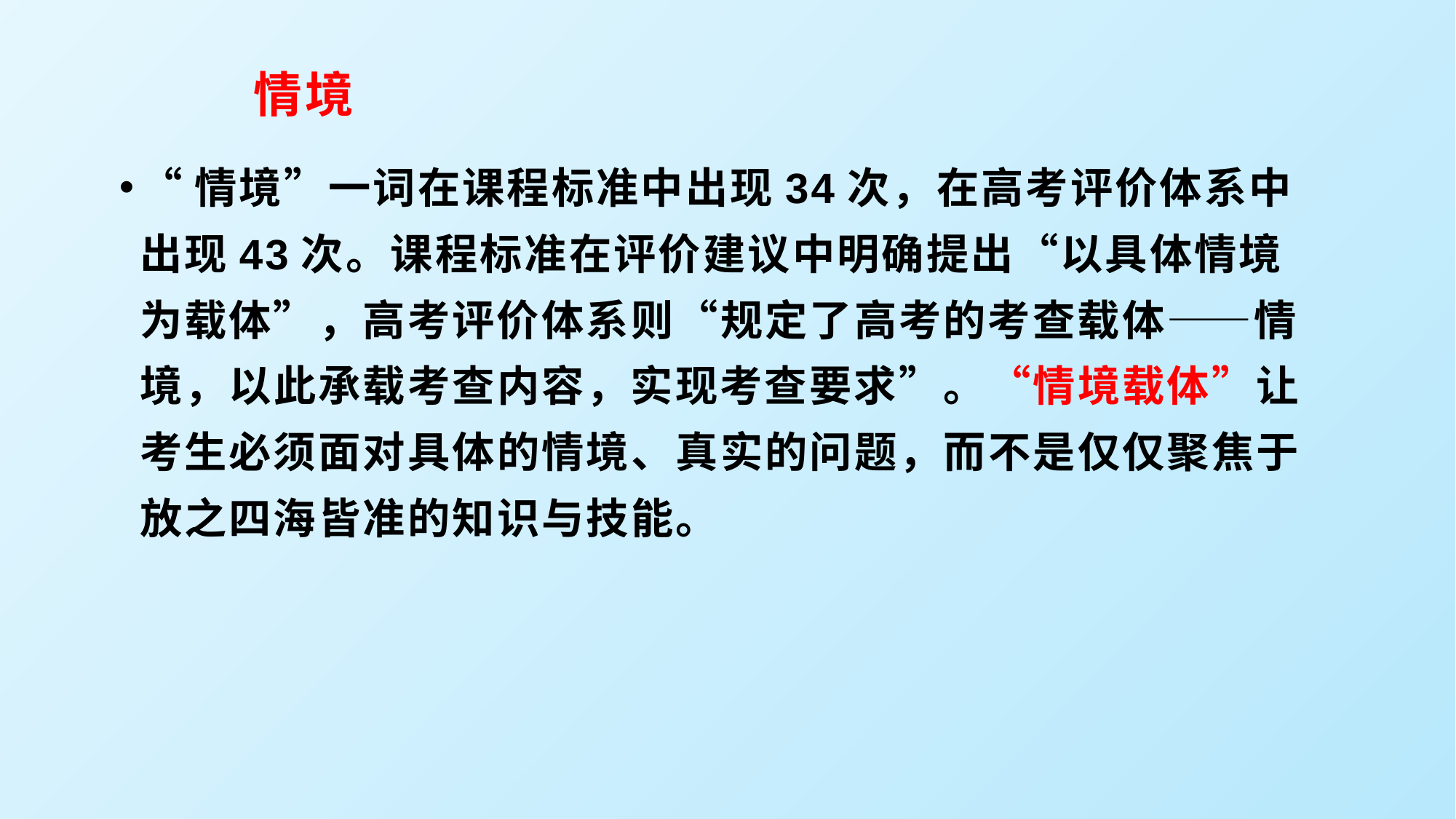

# 情境
“情境”一词在课程标准中出现34次，在高考评价体系中出现43次。课程标准在评价建议中明确提出“以具体情境为载体”，高考评价体系则“规定了高考的考查载体——情境，以此承载考查内容，实现考查要求”。“情境载体”让考生必须面对具体的情境、真实的问题，而不是仅仅聚焦于放之四海皆准的知识与技能。